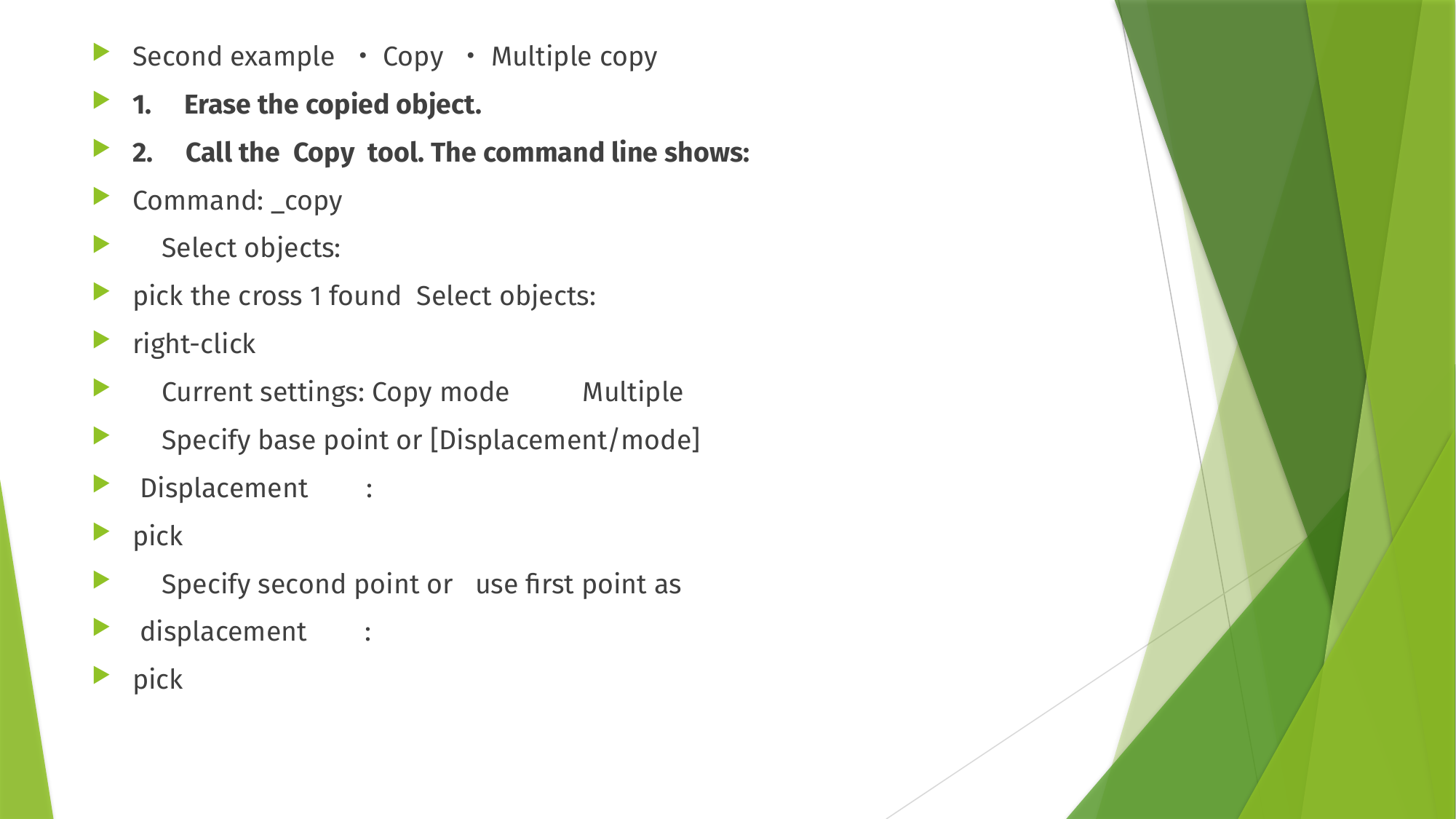

Second example ・Copy ・Multiple copy
1.     Erase the copied object.
2.     Call the  Copy  tool. The command line shows:
Command: _copy
    Select objects:
pick the cross 1 found  Select objects:
right-click
    Current settings: Copy mode          Multiple
    Specify base point or [Displacement/mode]
 Displacement        :
pick
    Specify second point or   use ﬁrst point as
 displacement        :
pick